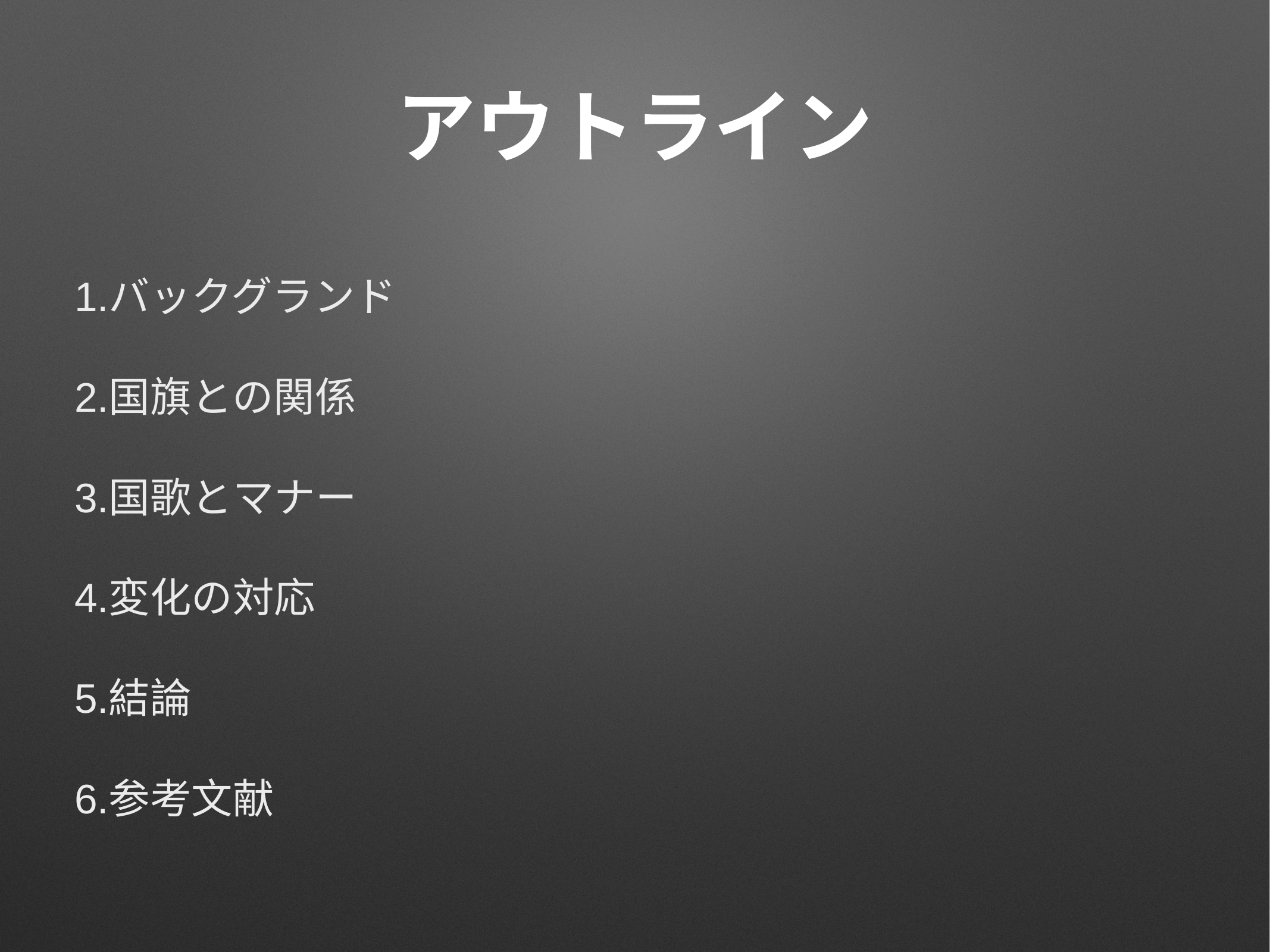

# アウトライン
バックグランド
国旗との関係
国歌とマナー
変化の対応
結論
参考文献